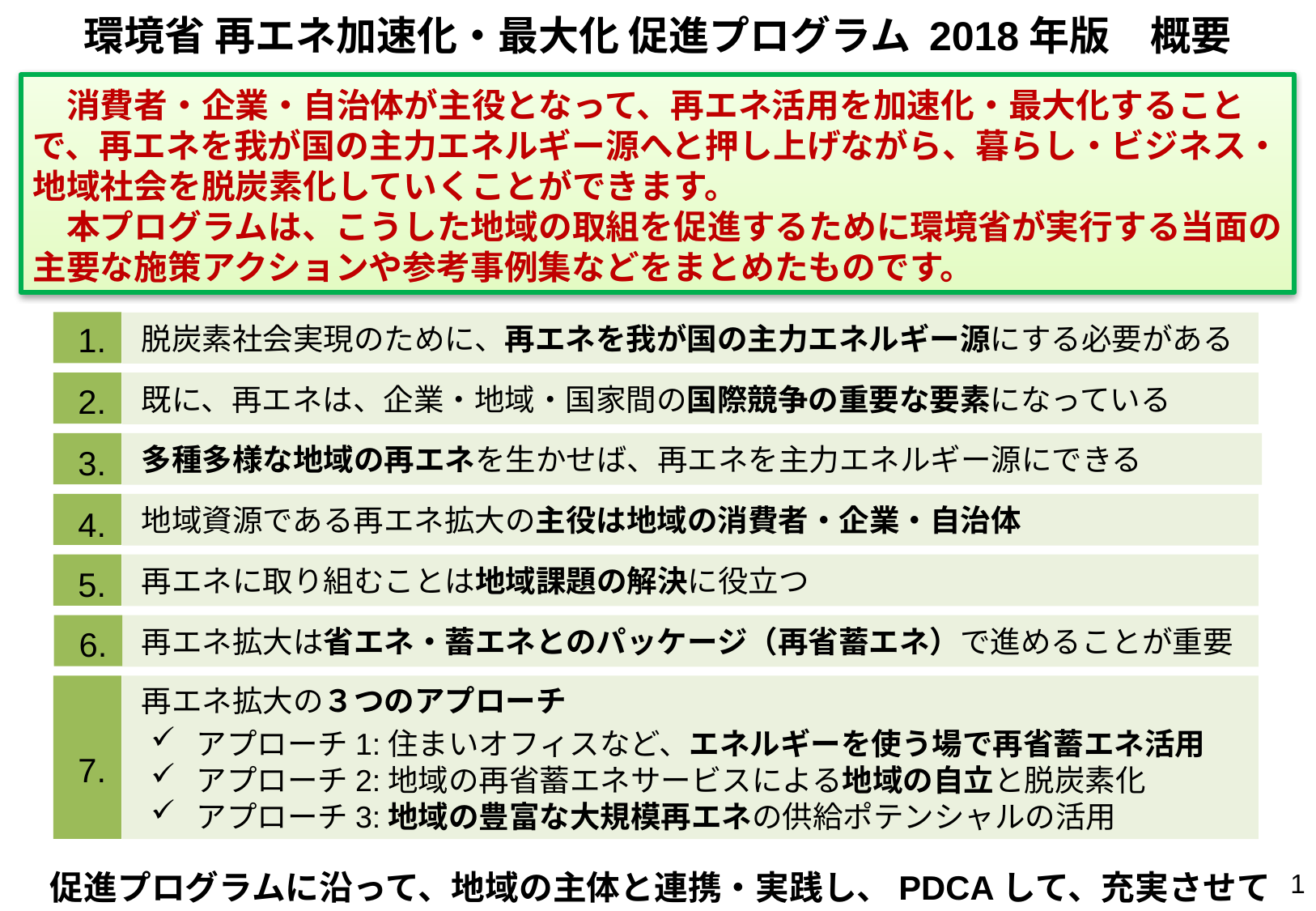

環境省 再エネ加速化・最大化 促進プログラム 2018年版　概要

　消費者・企業・自治体が主役となって、再エネ活用を加速化・最大化することで、再エネを我が国の主力エネルギー源へと押し上げながら、暮らし・ビジネス・地域社会を脱炭素化していくことができます。
　本プログラムは、こうした地域の取組を促進するために環境省が実行する当面の主要な施策アクションや参考事例集などをまとめたものです。

1.
脱炭素社会実現のために、再エネを我が国の主力エネルギー源にする必要がある

2.
既に、再エネは、企業・地域・国家間の国際競争の重要な要素になっている
多種多様な地域の再エネを生かせば、再エネを主力エネルギー源にできる

3.

4.
地域資源である再エネ拡大の主役は地域の消費者・企業・自治体

5.
再エネに取り組むことは地域課題の解決に役立つ
再エネ拡大は省エネ・蓄エネとのパッケージ（再省蓄エネ）で進めることが重要

6.
再エネ拡大の３つのアプローチ

7.
アプローチ1:住まいオフィスなど、エネルギーを使う場で再省蓄エネ活用
アプローチ2:地域の再省蓄エネサービスによる地域の自立と脱炭素化
アプローチ3:地域の豊富な大規模再エネの供給ポテンシャルの活用
促進プログラムに沿って、地域の主体と連携・実践し、PDCAして、充実させていきます。
1